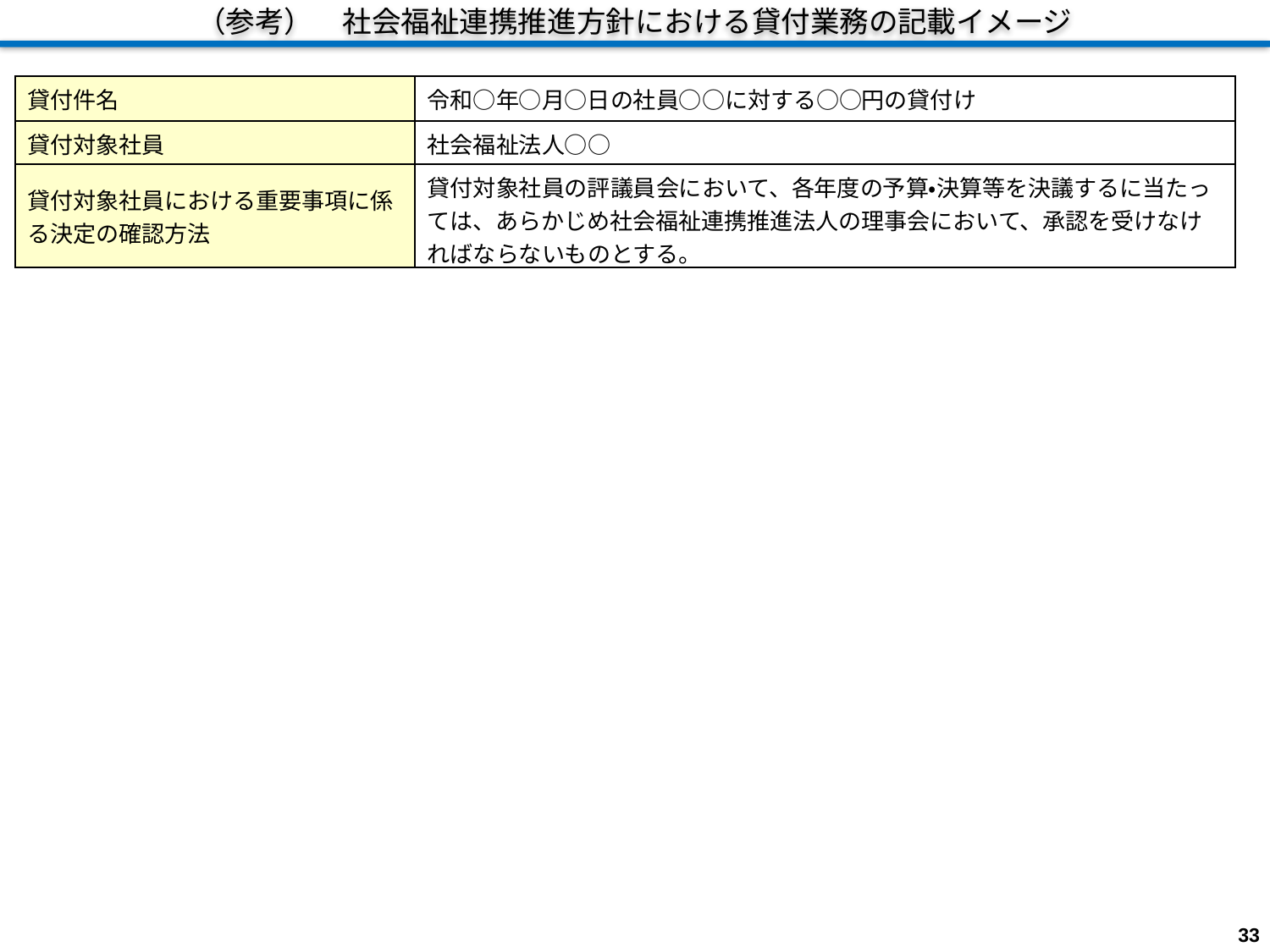

（参考）　社会福祉連携推進方針における貸付業務の記載イメージ

| 貸付件名 | 令和○年○月○日の社員○○に対する○○円の貸付け |
| --- | --- |
| 貸付対象社員 | 社会福祉法人○○ |
| 貸付対象社員における重要事項に係る決定の確認方法 | 貸付対象社員の評議員会において、各年度の予算・決算等を決議するに当たっては、あらかじめ社会福祉連携推進法人の理事会において、承認を受けなければならないものとする。 |
33